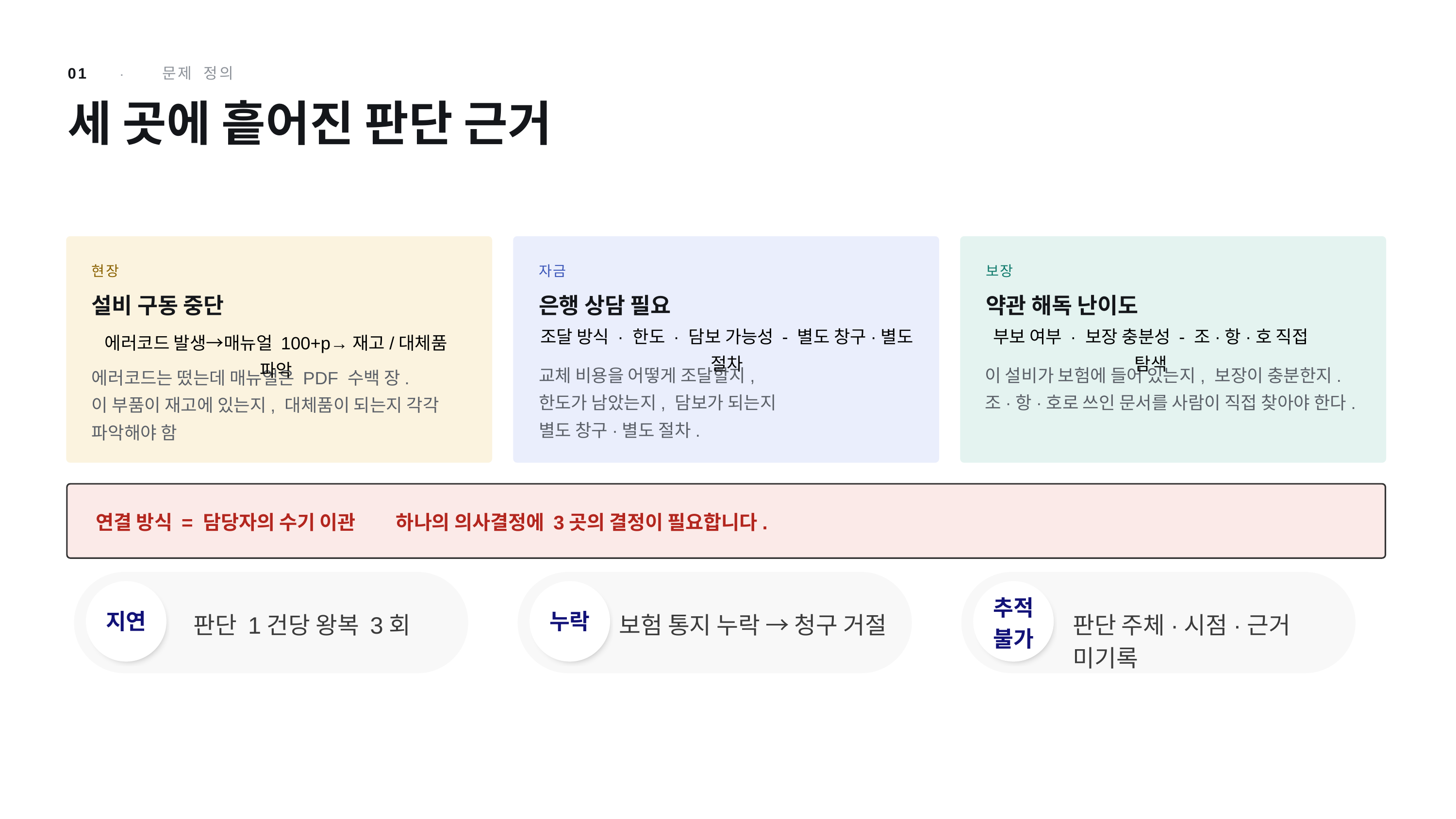

01   ·   문제 정의
세 곳에 흩어진 판단 근거

현장

자금

보장
설비 구동 중단
은행 상담 필요
약관 해독 난이도
조달 방식 · 한도 · 담보 가능성 - 별도 창구·별도 절차
부보 여부 · 보장 충분성 - 조·항·호 직접 탐색
에러코드 발생→매뉴얼 100+p→재고/대체품 파악
교체 비용을 어떻게 조달할지,
한도가 남았는지, 담보가 되는지
별도 창구·별도 절차.
이 설비가 보험에 들어 있는지, 보장이 충분한지.
조·항·호로 쓰인 문서를 사람이 직접 찾아야 한다.
에러코드는 떴는데 매뉴얼은 PDF 수백 장.
이 부품이 재고에 있는지, 대체품이 되는지 각각 파악해야 함

연결 방식 = 담당자의 수기 이관         하나의 의사결정에 3곳의 결정이 필요합니다.

추적
불가
지연
누락
판단 1건당 왕복 3회
보험 통지 누락 → 청구 거절
판단 주체·시점·근거 미기록